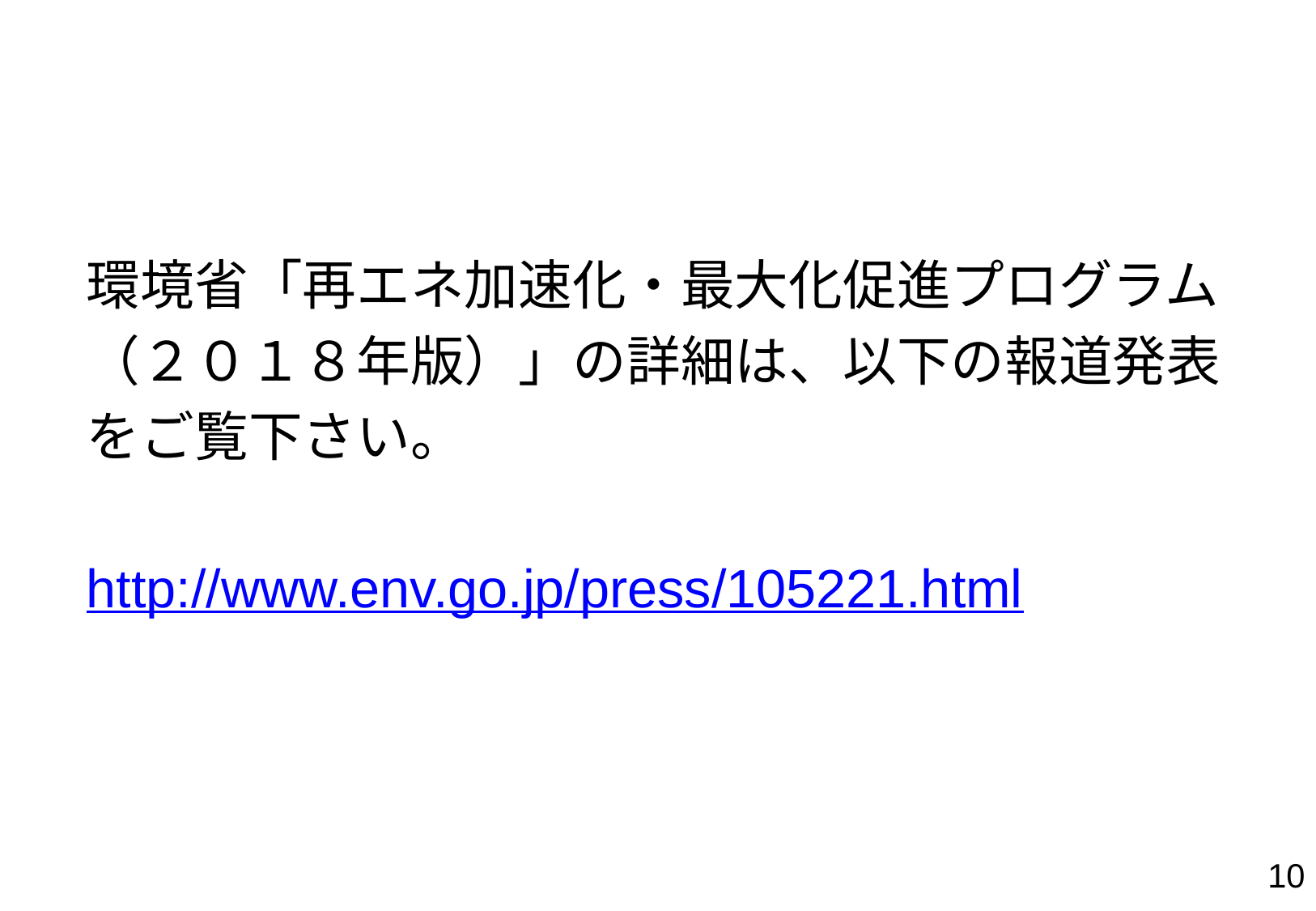

環境省「再エネ加速化・最大化促進プログラム
（２０１８年版）」の詳細は、以下の報道発表
をご覧下さい。

http://www.env.go.jp/press/105221.html

10